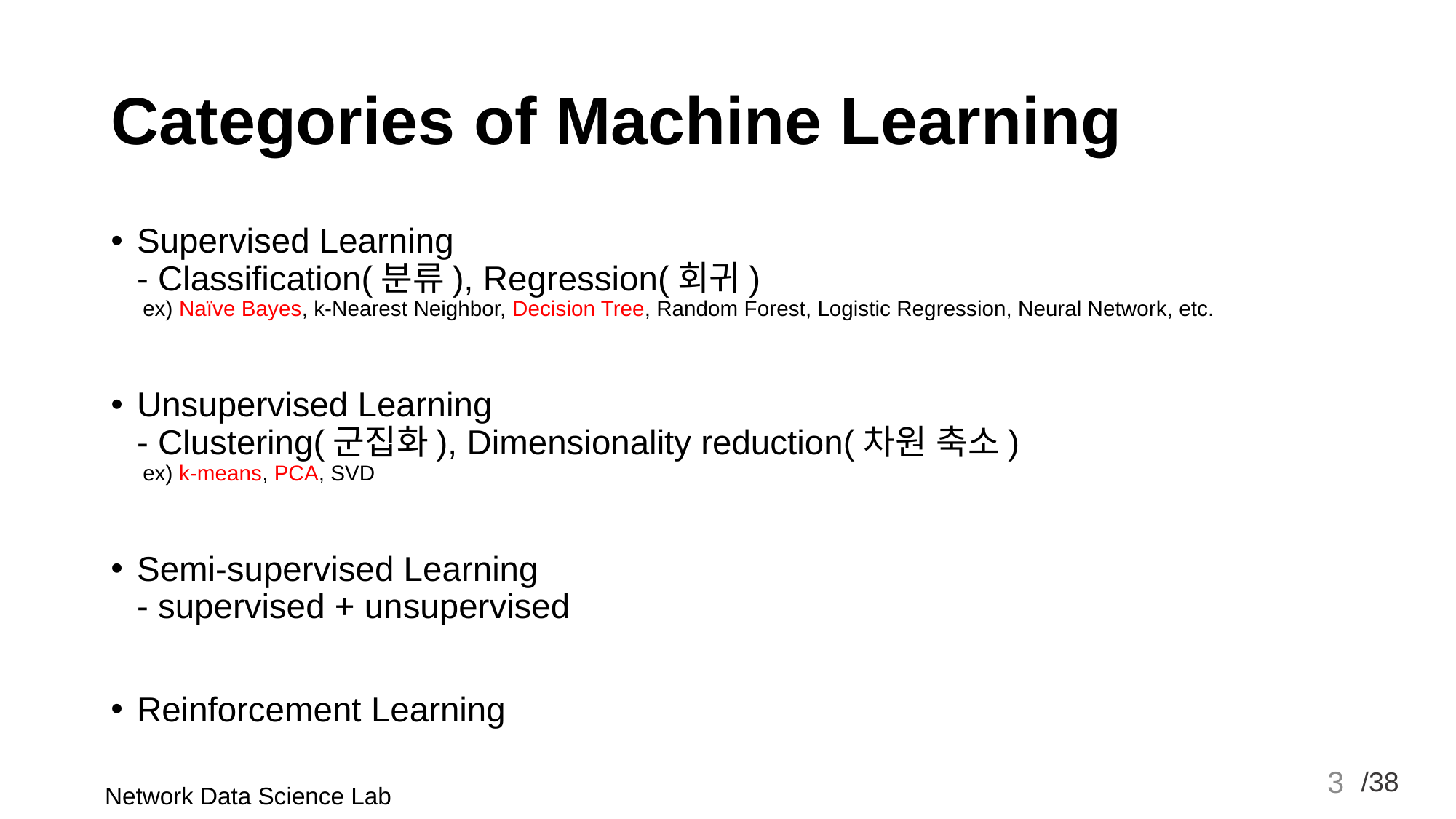

# Categories of Machine Learning
Supervised Learning
- Classification(분류), Regression(회귀)
 ex) Naïve Bayes, k-Nearest Neighbor, Decision Tree, Random Forest, Logistic Regression, Neural Network, etc.

Unsupervised Learning
- Clustering(군집화), Dimensionality reduction(차원 축소)
 ex) k-means, PCA, SVD

Semi-supervised Learning
- supervised + unsupervised

Reinforcement Learning
3